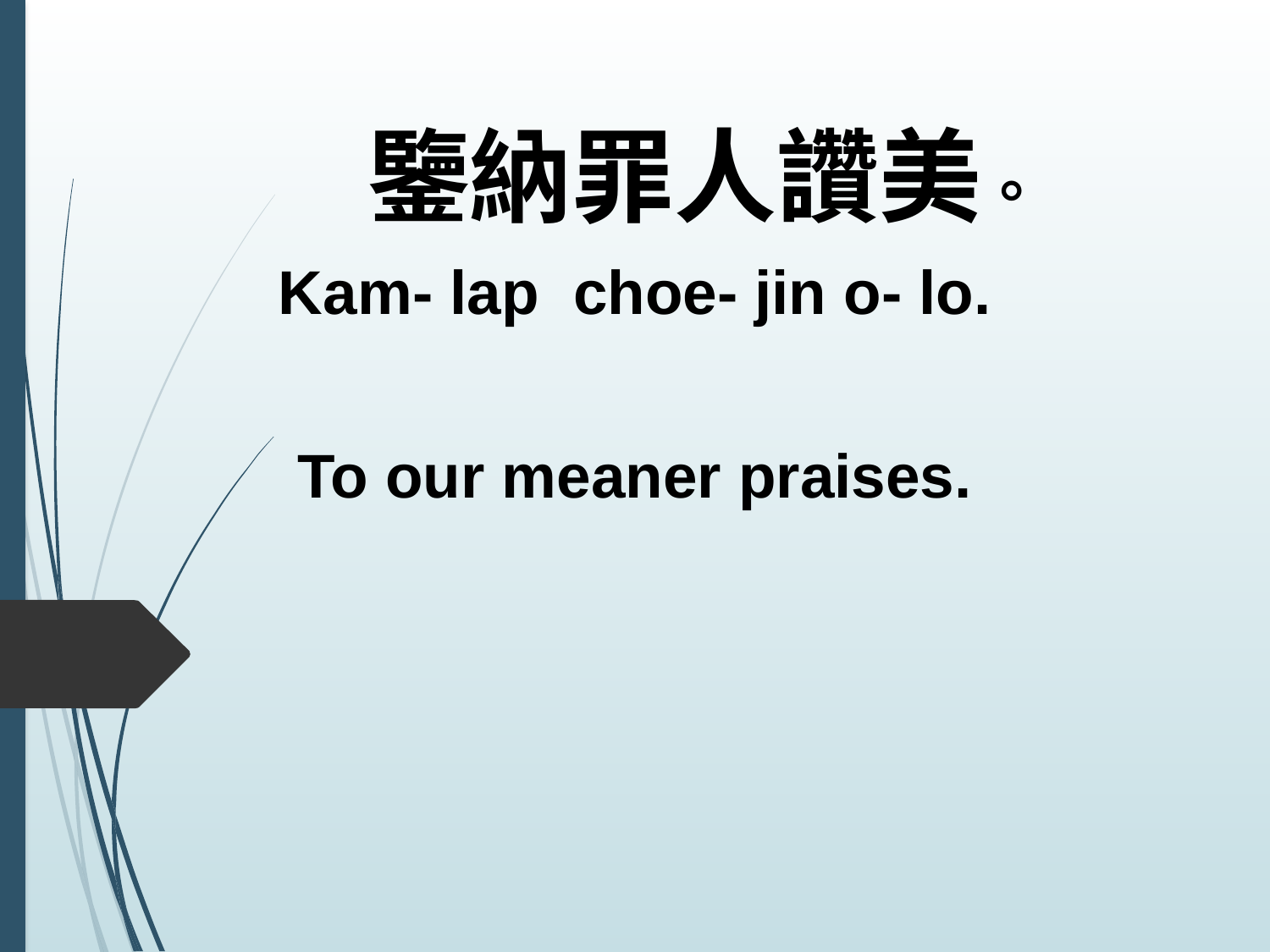

鑒納罪人讚美。
Kam- lap  choe- jin o- lo.

To our meaner praises.